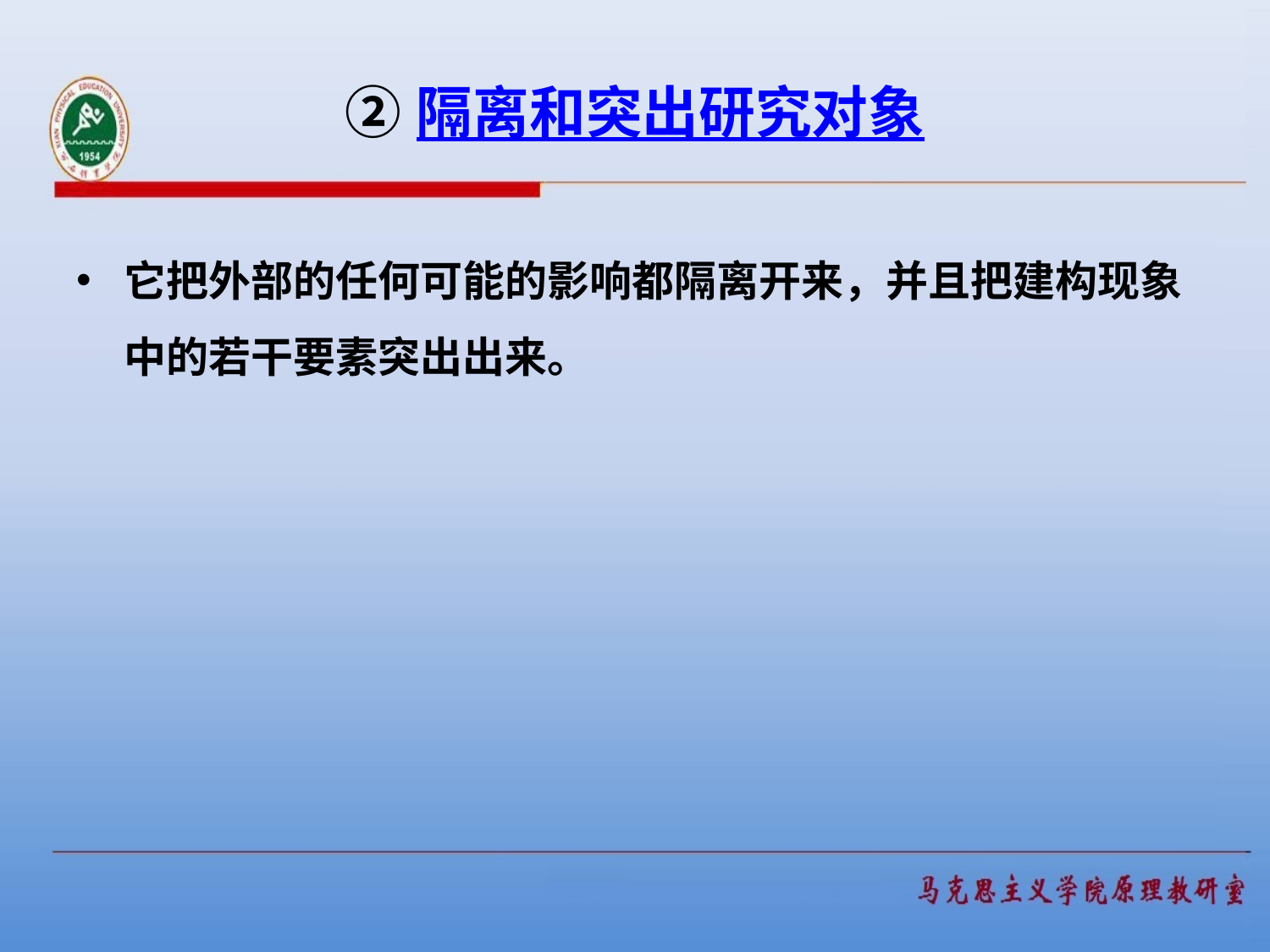

# 隔离和突出研究对象
它把外部的任何可能的影响都隔离开来，并且把建构现象中的若干要素突出出来。